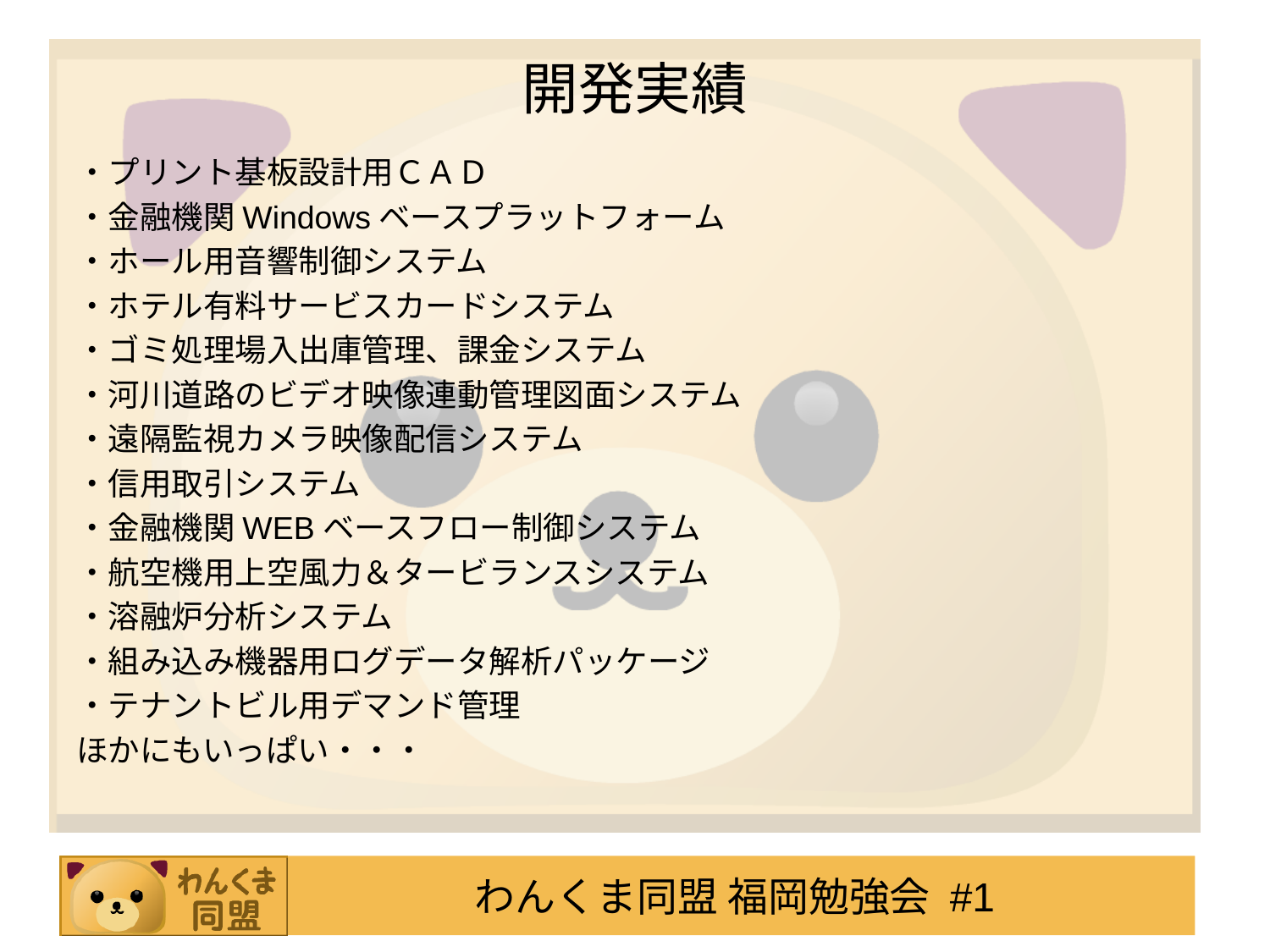

# 開発実績
・プリント基板設計用ＣＡＤ
・金融機関Windowsベースプラットフォーム
・ホール用音響制御システム
・ホテル有料サービスカードシステム
・ゴミ処理場入出庫管理、課金システム
・河川道路のビデオ映像連動管理図面システム
・遠隔監視カメラ映像配信システム
・信用取引システム
・金融機関WEBベースフロー制御システム
・航空機用上空風力＆タービランスシステム
・溶融炉分析システム
・組み込み機器用ログデータ解析パッケージ
・テナントビル用デマンド管理
ほかにもいっぱい・・・